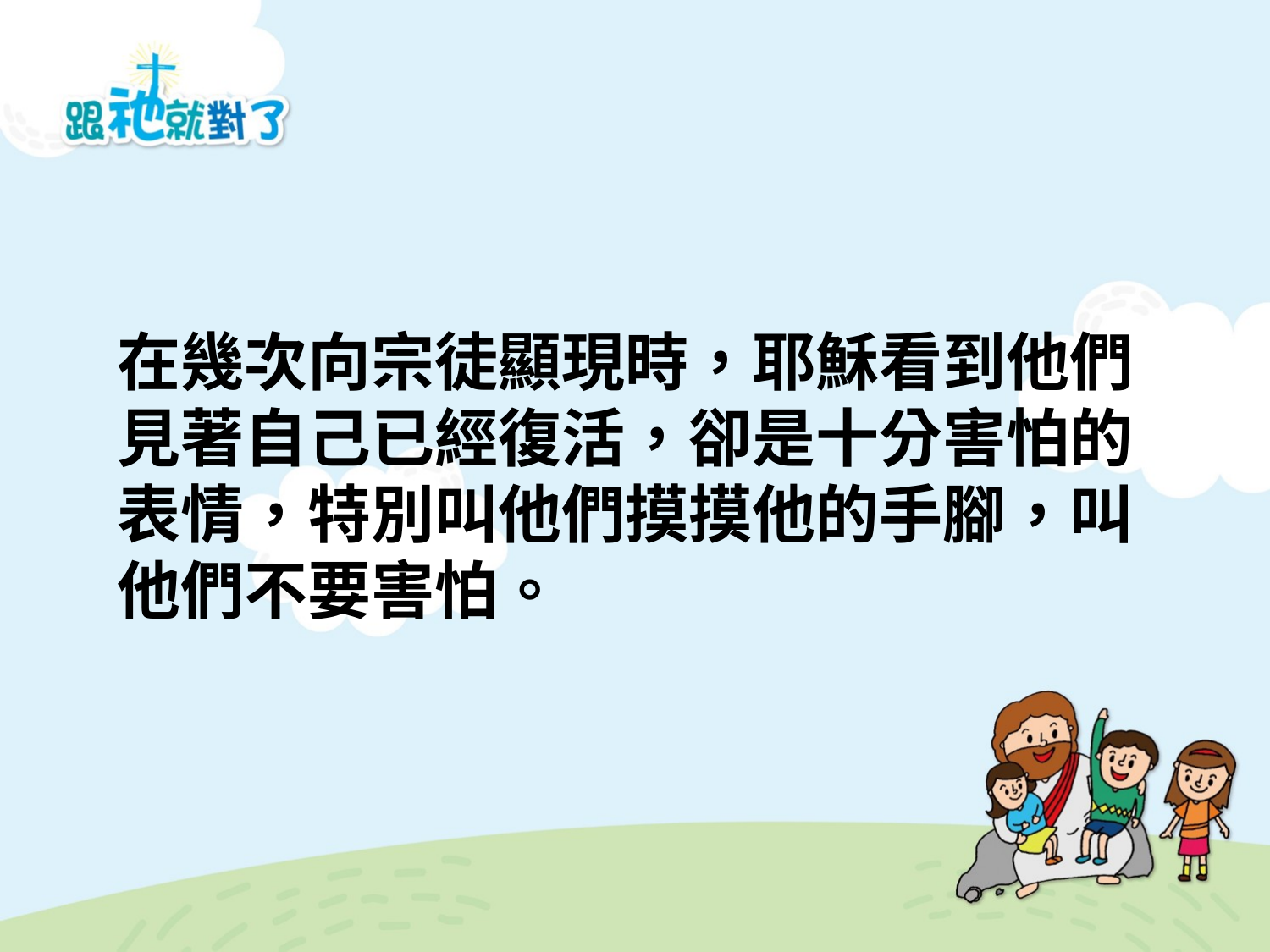

在幾次向宗徒顯現時，耶穌看到他們見著自己已經復活，卻是十分害怕的表情，特別叫他們摸摸他的手腳，叫他們不要害怕。